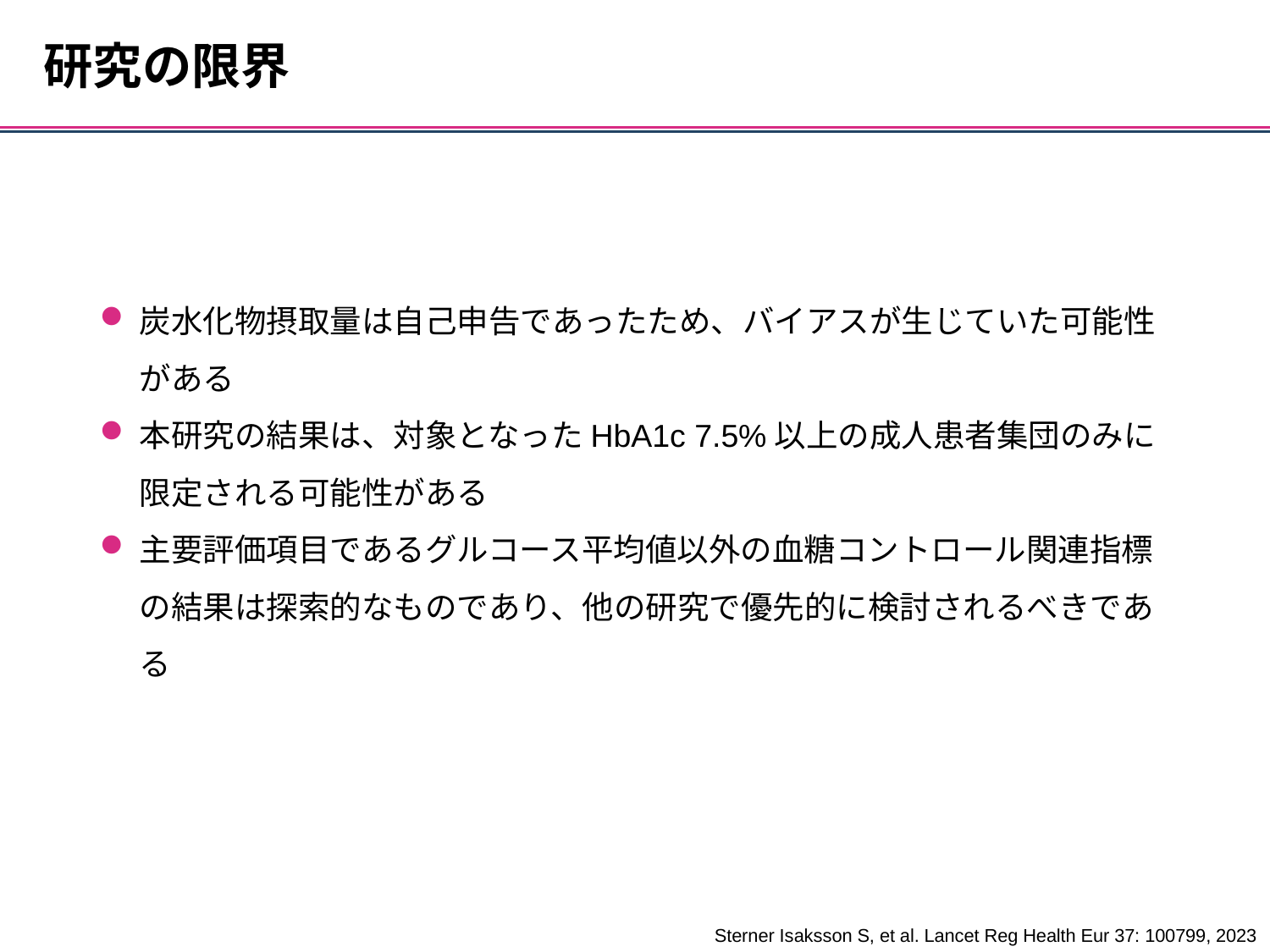

研究の限界
炭水化物摂取量は自己申告であったため、バイアスが生じていた可能性がある
本研究の結果は、対象となったHbA1c 7.5%以上の成人患者集団のみに限定される可能性がある
主要評価項目であるグルコース平均値以外の血糖コントロール関連指標の結果は探索的なものであり、他の研究で優先的に検討されるべきである
Sterner Isaksson S, et al. Lancet Reg Health Eur 37: 100799, 2023